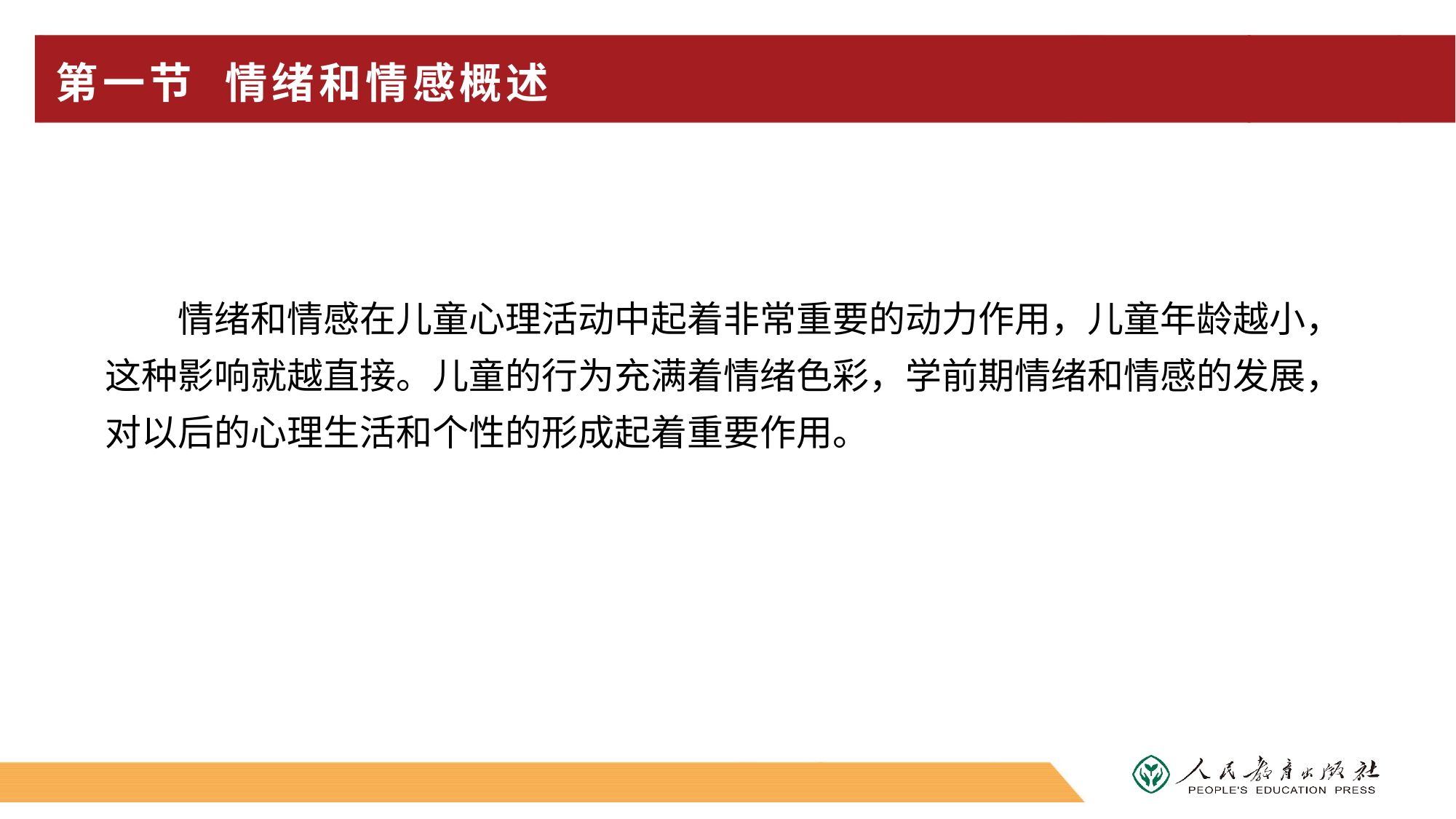

# 第一节  情绪和情感概述

情绪和情感在儿童心理活动中起着非常重要的动力作用，儿童年龄越小，这种影响就越直接。儿童的行为充满着情绪色彩，学前期情绪和情感的发展，对以后的心理生活和个性的形成起着重要作用。